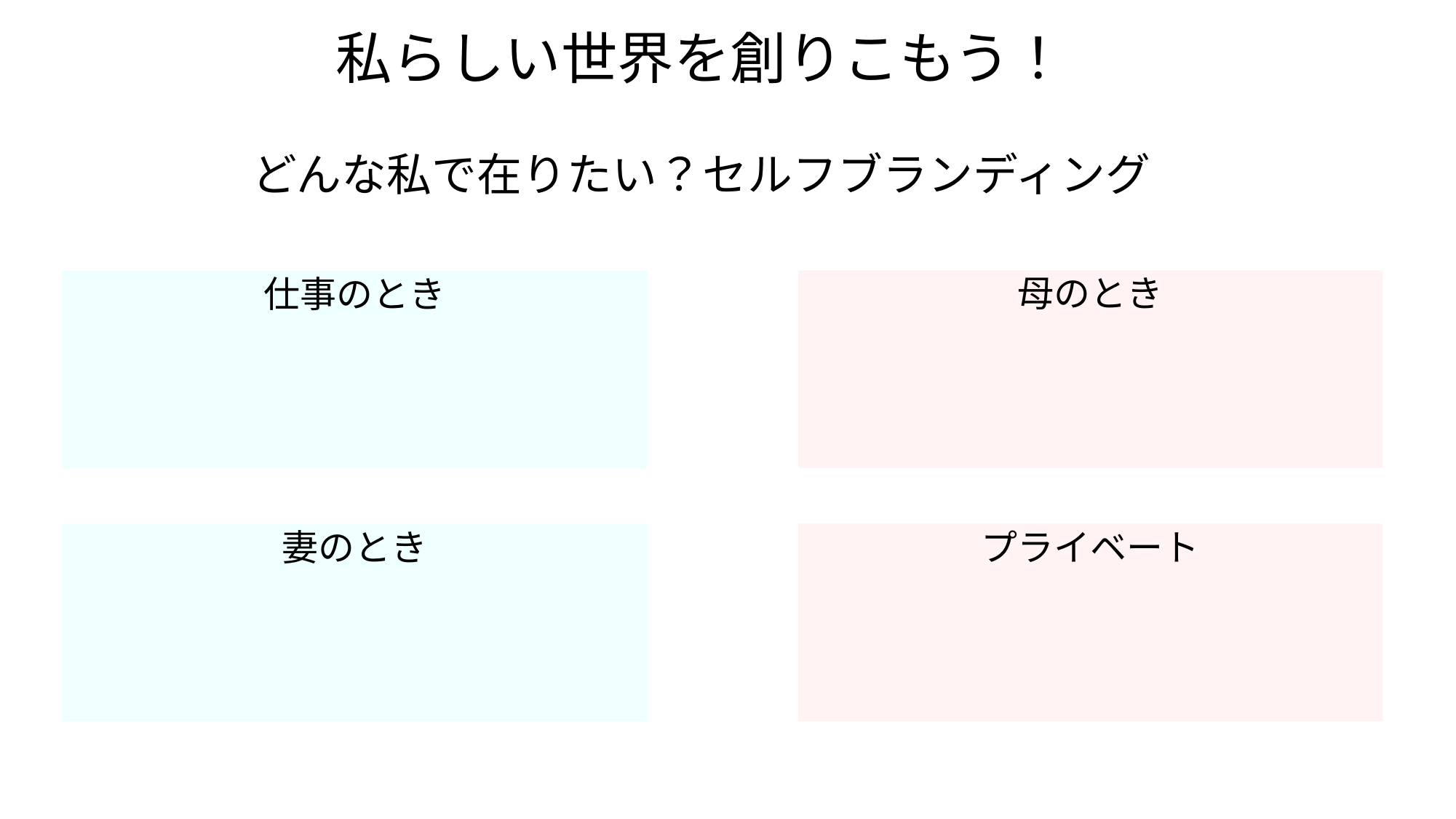

# 私らしい世界を創りこもう！ どんな私で在りたい？セルフブランディング
仕事のとき
母のとき
妻のとき
プライベート